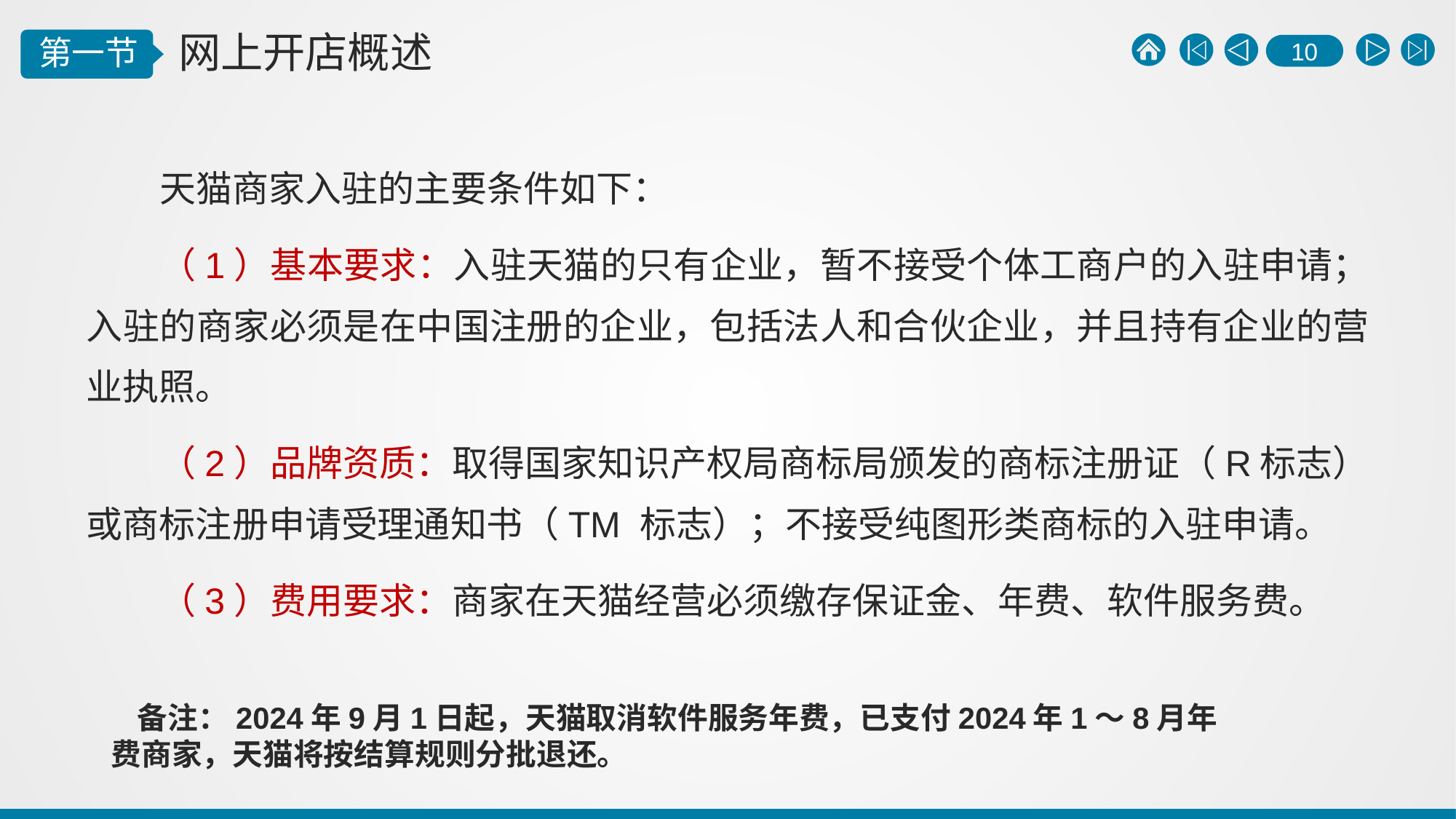

天猫商家入驻的主要条件如下：
（1）基本要求：入驻天猫的只有企业，暂不接受个体工商户的入驻申请；入驻的商家必须是在中国注册的企业，包括法人和合伙企业，并且持有企业的营业执照。
（2）品牌资质：取得国家知识产权局商标局颁发的商标注册证（R标志）或商标注册申请受理通知书（TM 标志）；不接受纯图形类商标的入驻申请。
（3）费用要求：商家在天猫经营必须缴存保证金、年费、软件服务费。
备注：2024年9月1日起，天猫取消软件服务年费，已支付2024年1～8月年费商家，天猫将按结算规则分批退还。